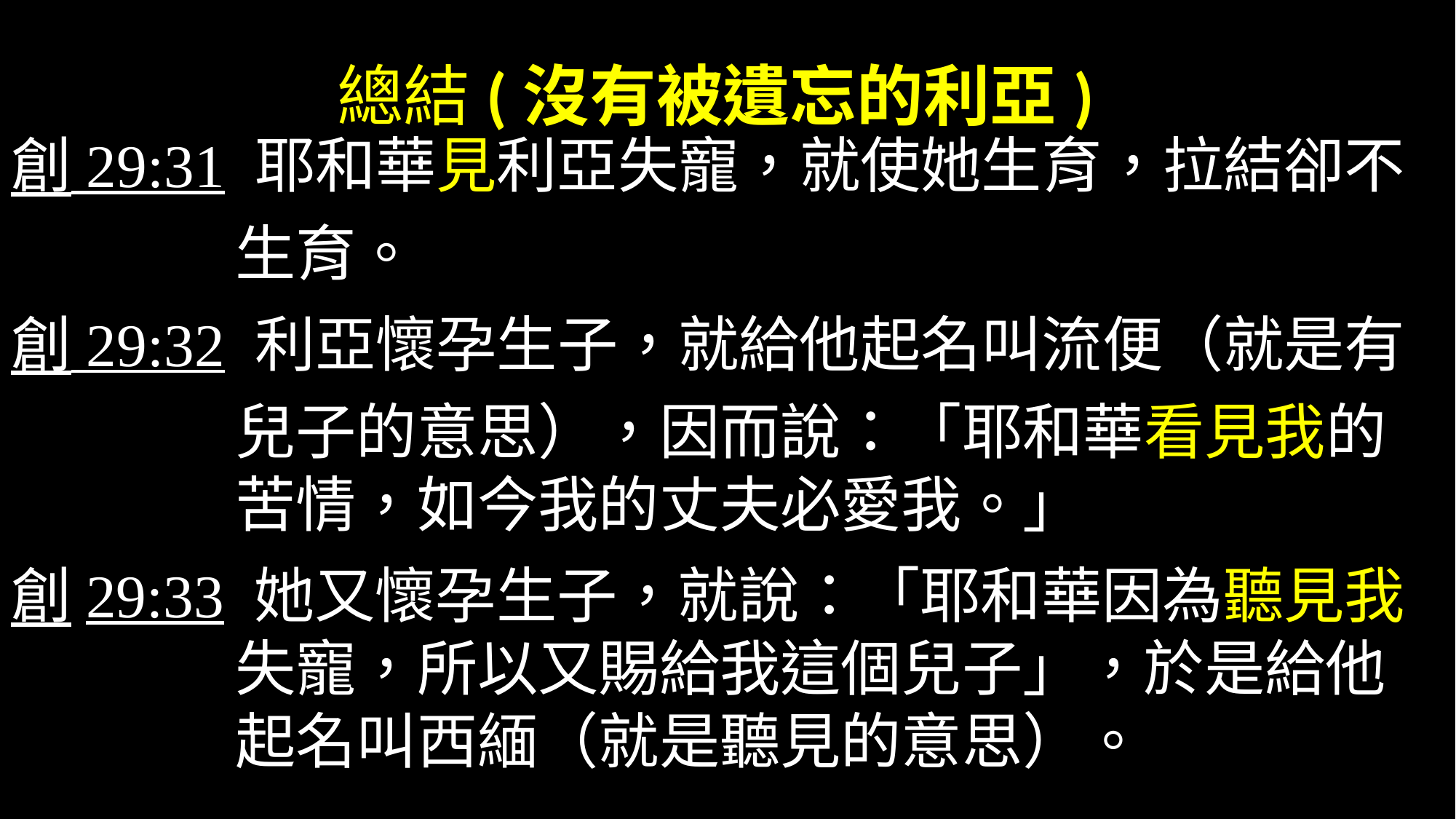

# 總結(沒有被遺忘的利亞)
創 29:31 耶和華見利亞失寵，就使她生育，拉結卻不生育。
創 29:32 利亞懷孕生子，就給他起名叫流便（就是有兒子的意思），因而說：「耶和華看見我的苦情，如今我的丈夫必愛我。」
創29:33 她又懷孕生子，就說：「耶和華因為聽見我失寵，所以又賜給我這個兒子」，於是給他起名叫西緬（就是聽見的意思）。